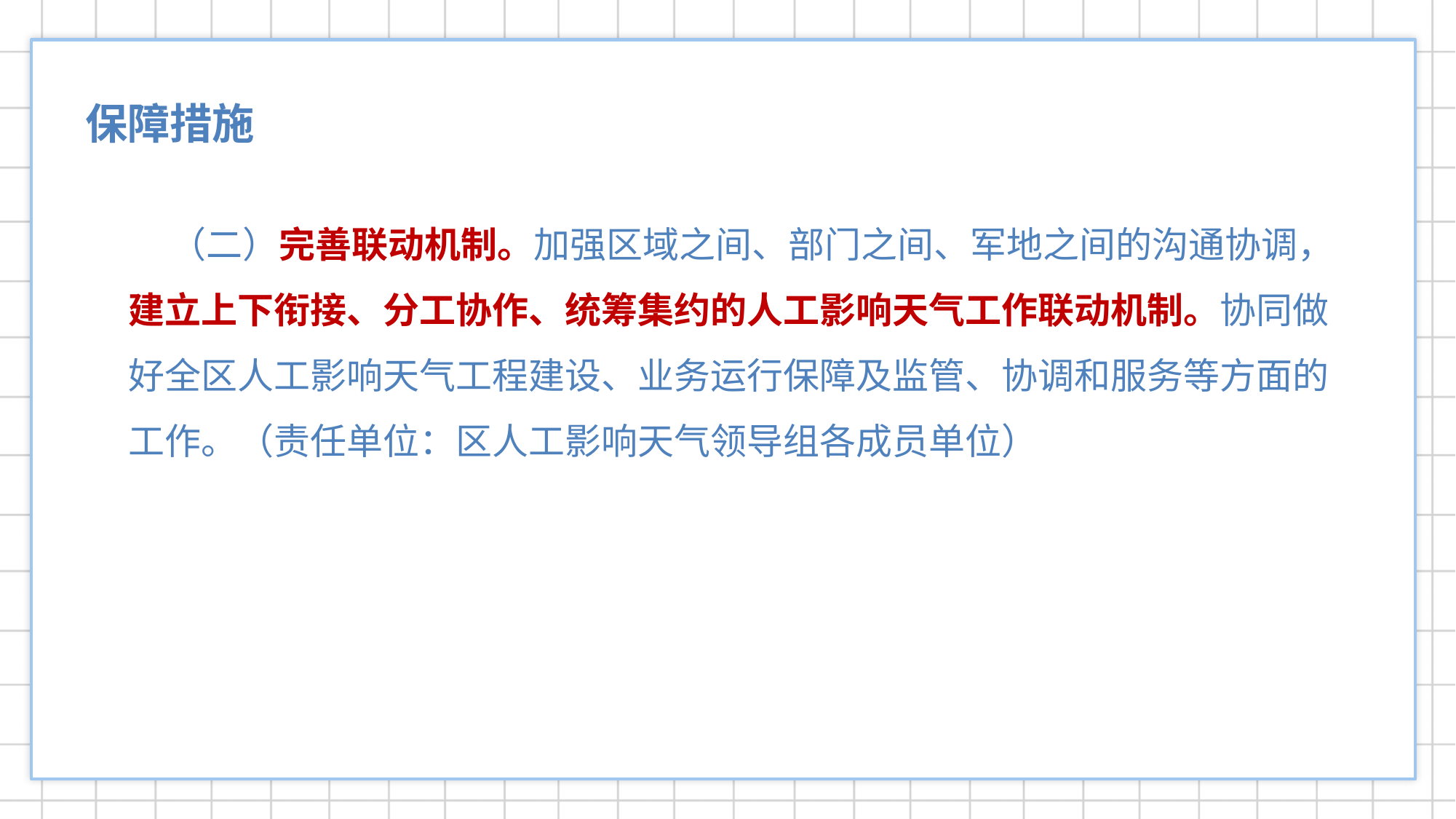

保障措施
    （二）完善联动机制。加强区域之间、部门之间、军地之间的沟通协调，建立上下衔接、分工协作、统筹集约的人工影响天气工作联动机制。协同做好全区人工影响天气工程建设、业务运行保障及监管、协调和服务等方面的工作。（责任单位：区人工影响天气领导组各成员单位）